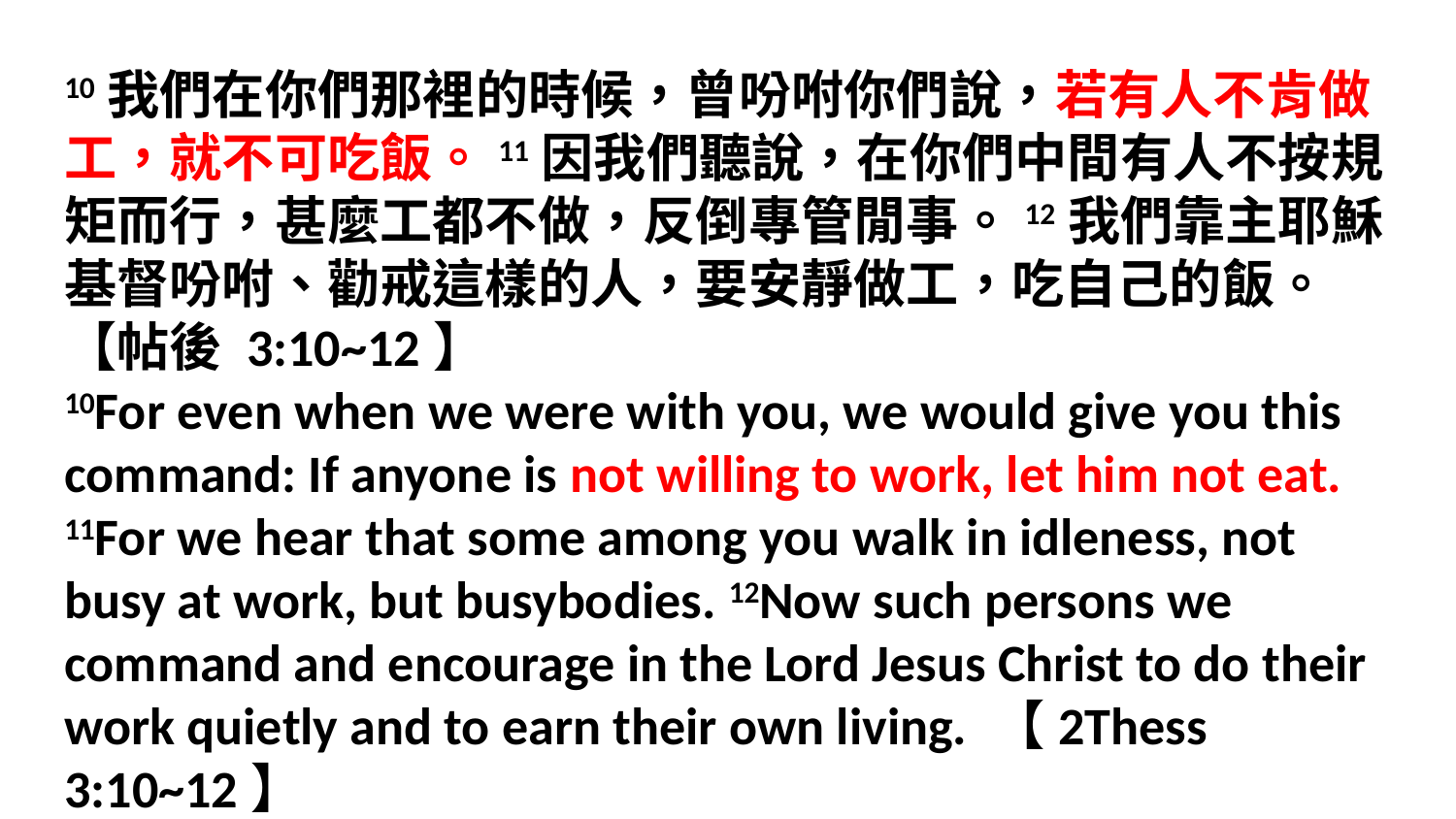

10我們在你們那裡的時候，曾吩咐你們說，若有人不肯做工，就不可吃飯。11因我們聽說，在你們中間有人不按規矩而行，甚麼工都不做，反倒專管閒事。12我們靠主耶穌基督吩咐、勸戒這樣的人，要安靜做工，吃自己的飯。【帖後 3:10~12】
10For even when we were with you, we would give you this command: If anyone is not willing to work, let him not eat. 11For we hear that some among you walk in idleness, not busy at work, but busybodies. 12Now such persons we command and encourage in the Lord Jesus Christ to do their work quietly and to earn their own living. 【2Thess 3:10~12】